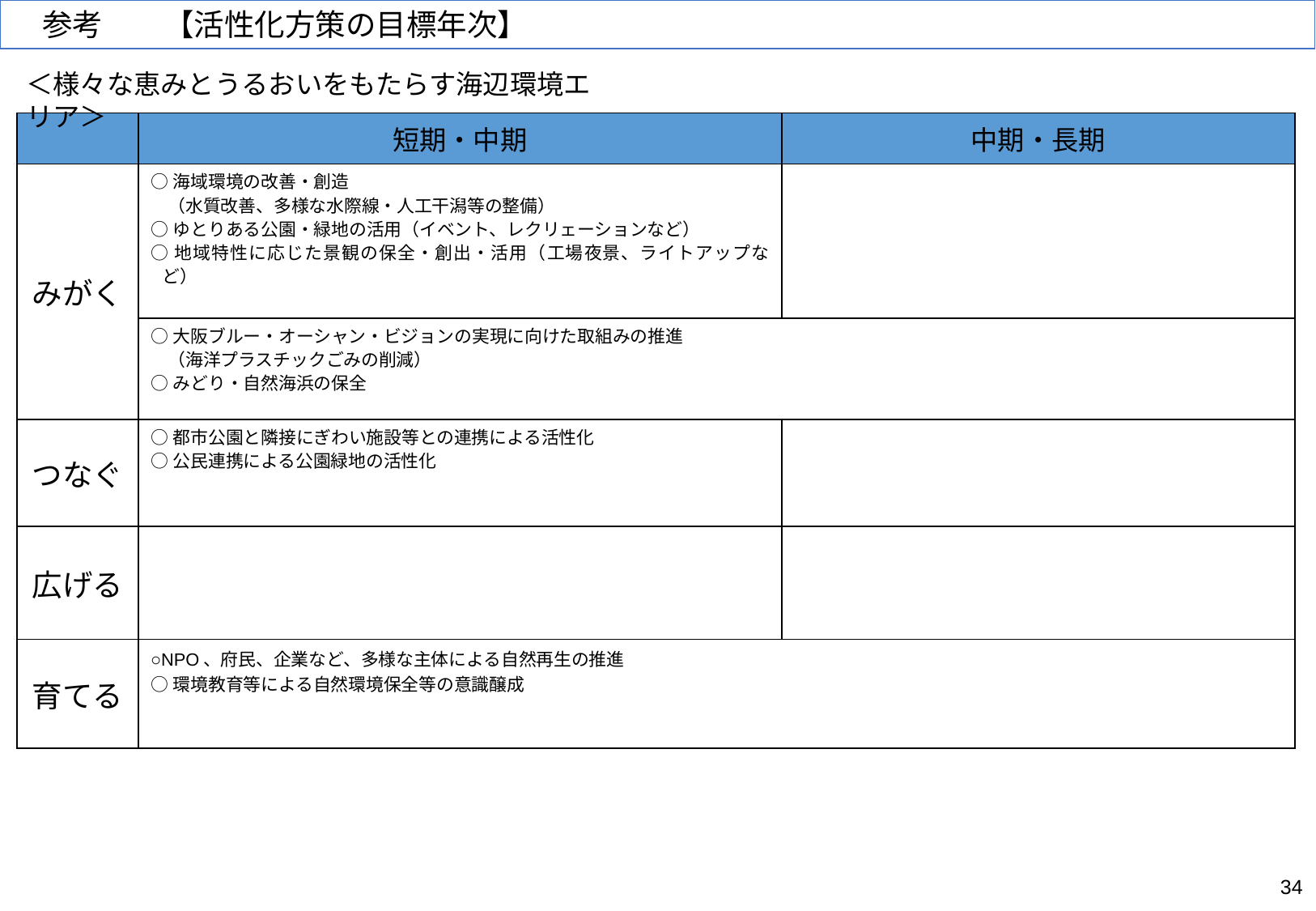

参考　　【活性化方策の目標年次】
＜様々な恵みとうるおいをもたらす海辺環境エリア＞
|  | 短期・中期 | 中期・長期 |
| --- | --- | --- |
| みがく | ○海域環境の改善・創造 　（水質改善、多様な水際線・人工干潟等の整備） ○ゆとりある公園・緑地の活用（イベント、レクリェーションなど） ○地域特性に応じた景観の保全・創出・活用（工場夜景、ライトアップなど） |  |
|  | ○大阪ブルー・オーシャン・ビジョンの実現に向けた取組みの推進 　（海洋プラスチックごみの削減） ○みどり・自然海浜の保全 |  |
| つなぐ | ○都市公園と隣接にぎわい施設等との連携による活性化 ○公民連携による公園緑地の活性化 |  |
| 広げる |  |  |
| 育てる | ○NPO、府民、企業など、多様な主体による自然再生の推進 ○環境教育等による自然環境保全等の意識醸成 |  |
34